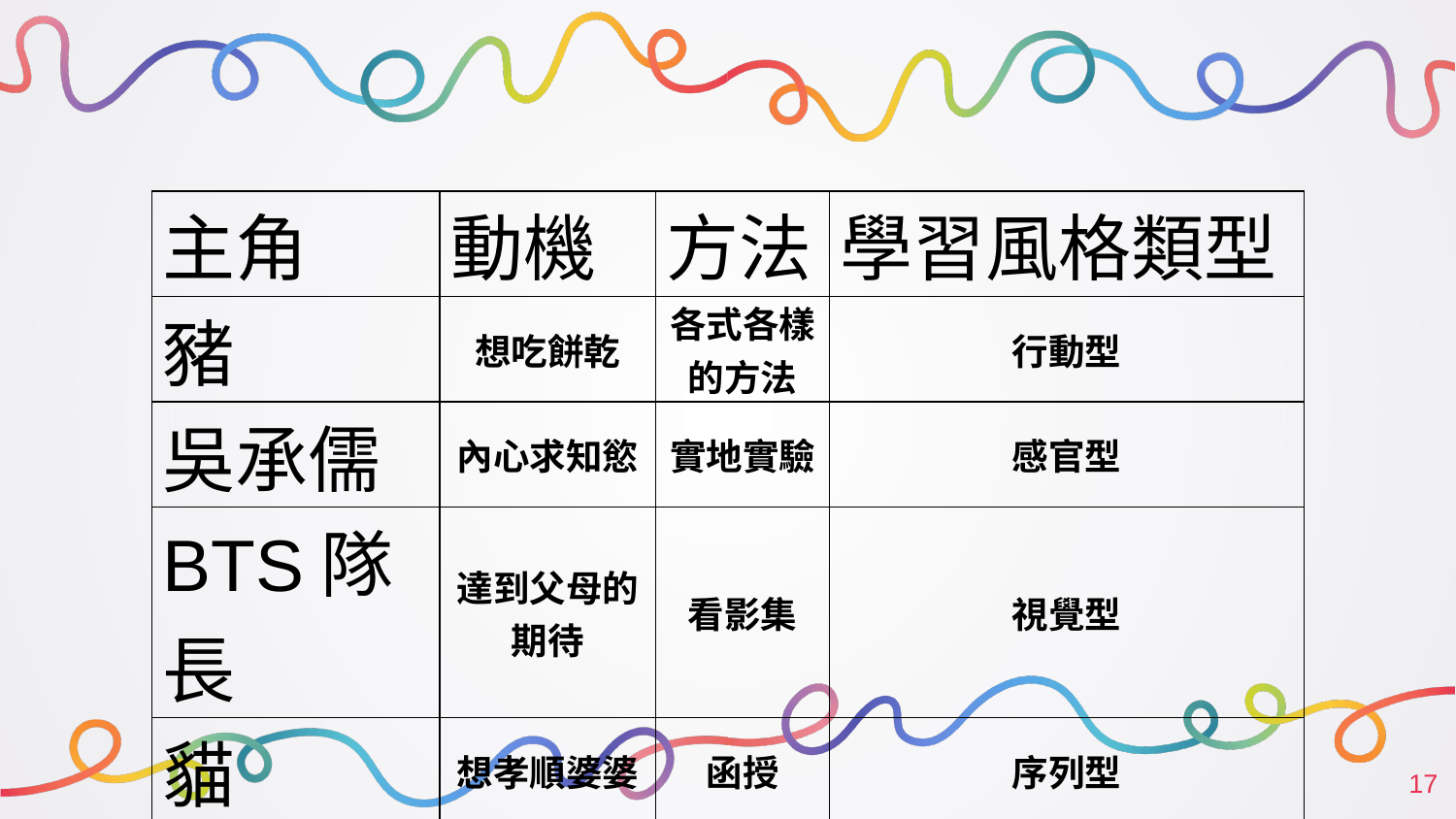

| 主角 | 動機 | 方法 | 學習風格類型 |
| --- | --- | --- | --- |
| 豬 | 想吃餅乾 | 各式各樣的方法 | 行動型 |
| 吳承儒 | 內心求知慾 | 實地實驗 | 感官型 |
| BTS隊長 | 達到父母的期待 | 看影集 | 視覺型 |
| 貓 | 想孝順婆婆 | 函授 | 序列型 |
17